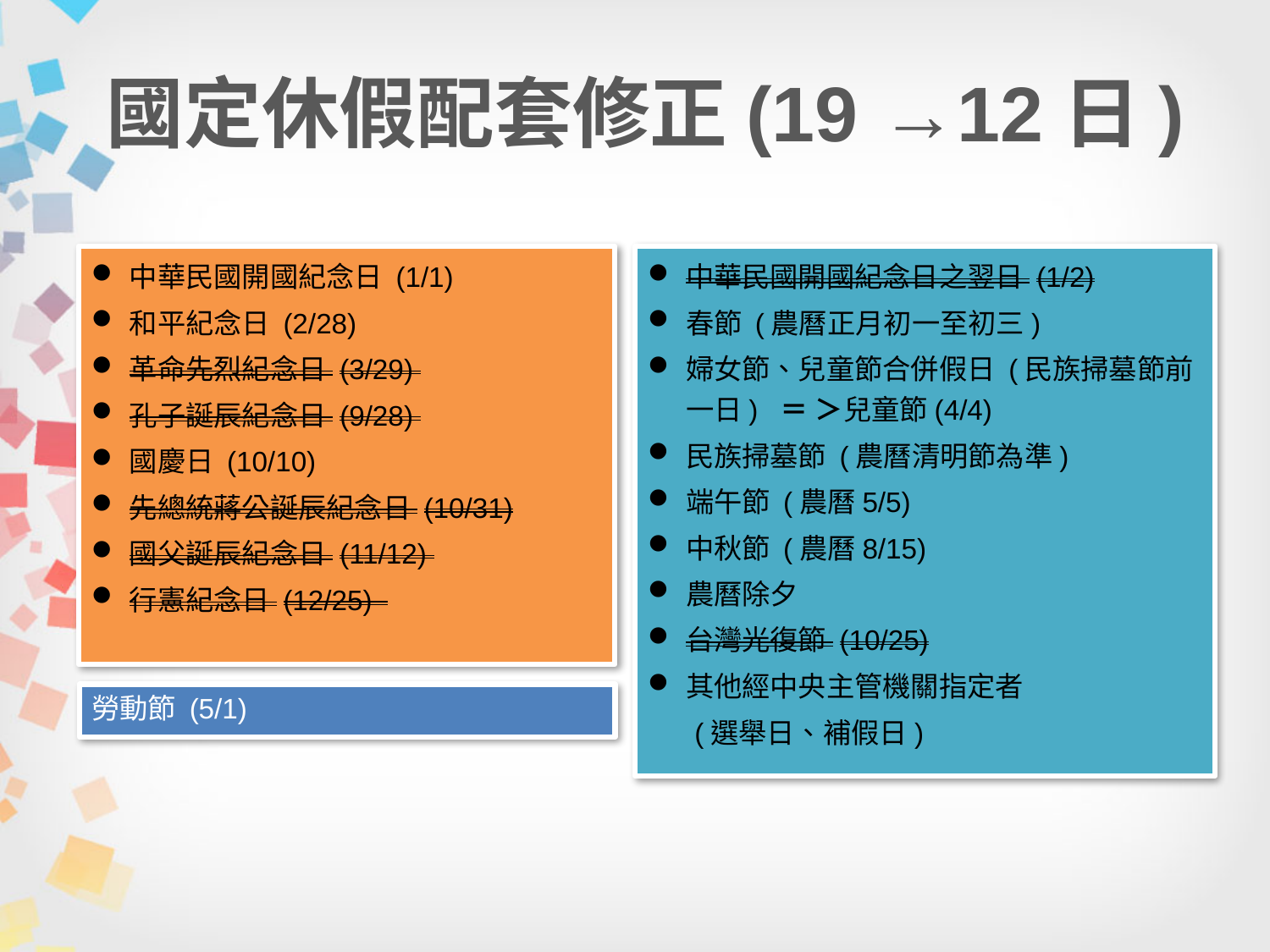

# 國定休假配套修正(19 →12日)

中華民國開國紀念日 (1/1)
和平紀念日 (2/28)
革命先烈紀念日 (3/29)
孔子誕辰紀念日 (9/28)
國慶日 (10/10)
先總統蔣公誕辰紀念日 (10/31)
國父誕辰紀念日 (11/12)
行憲紀念日 (12/25)
中華民國開國紀念日之翌日 (1/2)
春節 (農曆正月初一至初三)
婦女節、兒童節合併假日 (民族掃墓節前一日)  ＝ ＞兒童節(4/4)
民族掃墓節 (農曆清明節為準)
端午節 (農曆5/5)
中秋節 (農曆8/15)
農曆除夕
台灣光復節 (10/25)
其他經中央主管機關指定者
      (選舉日、補假日)
勞動節 (5/1)